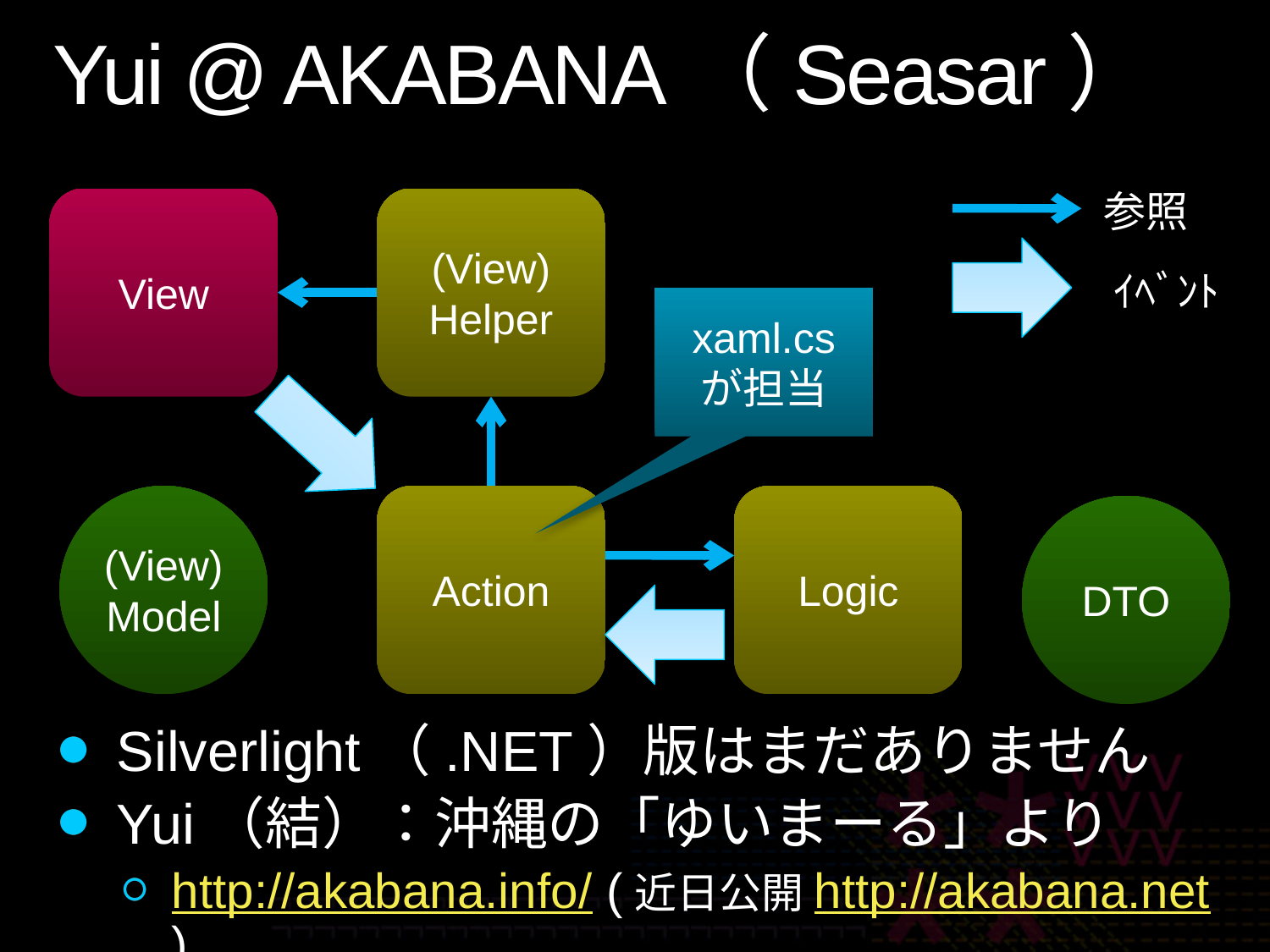

# Yui @ AKABANA（Seasar）

Silverlight（.NET）版はまだありません
Yui（結）：沖縄の「ゆいまーる」より
http://akabana.info/ (近日公開http://akabana.net)

参照
View
(View)
Helper

ｲﾍﾞﾝﾄ
xaml.cs
が担当

(View)
Model
Action
Logic
DTO